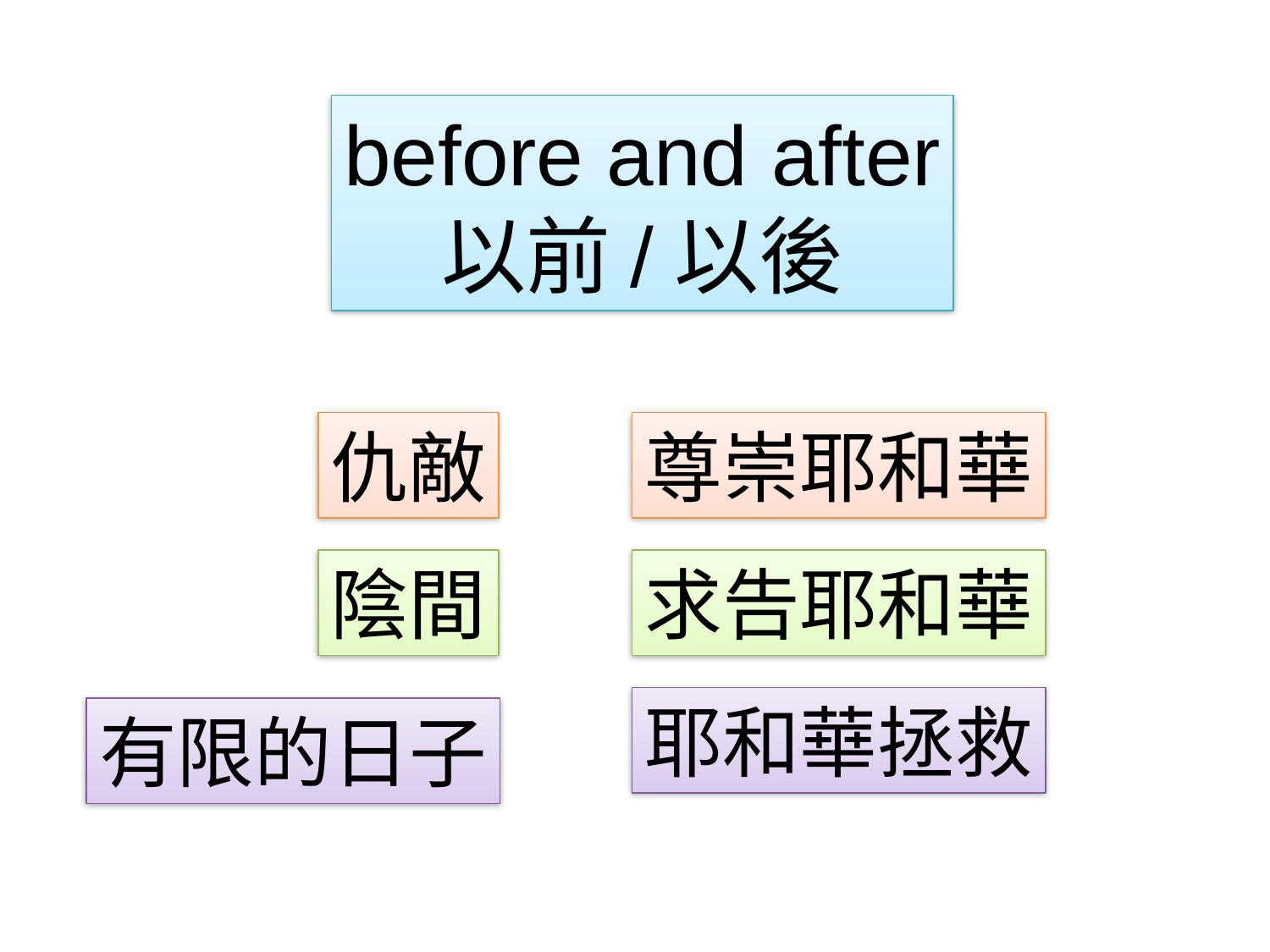

before and after
以前/以後
仇敵
尊崇耶和華
陰間
求告耶和華
耶和華拯救
有限的日子